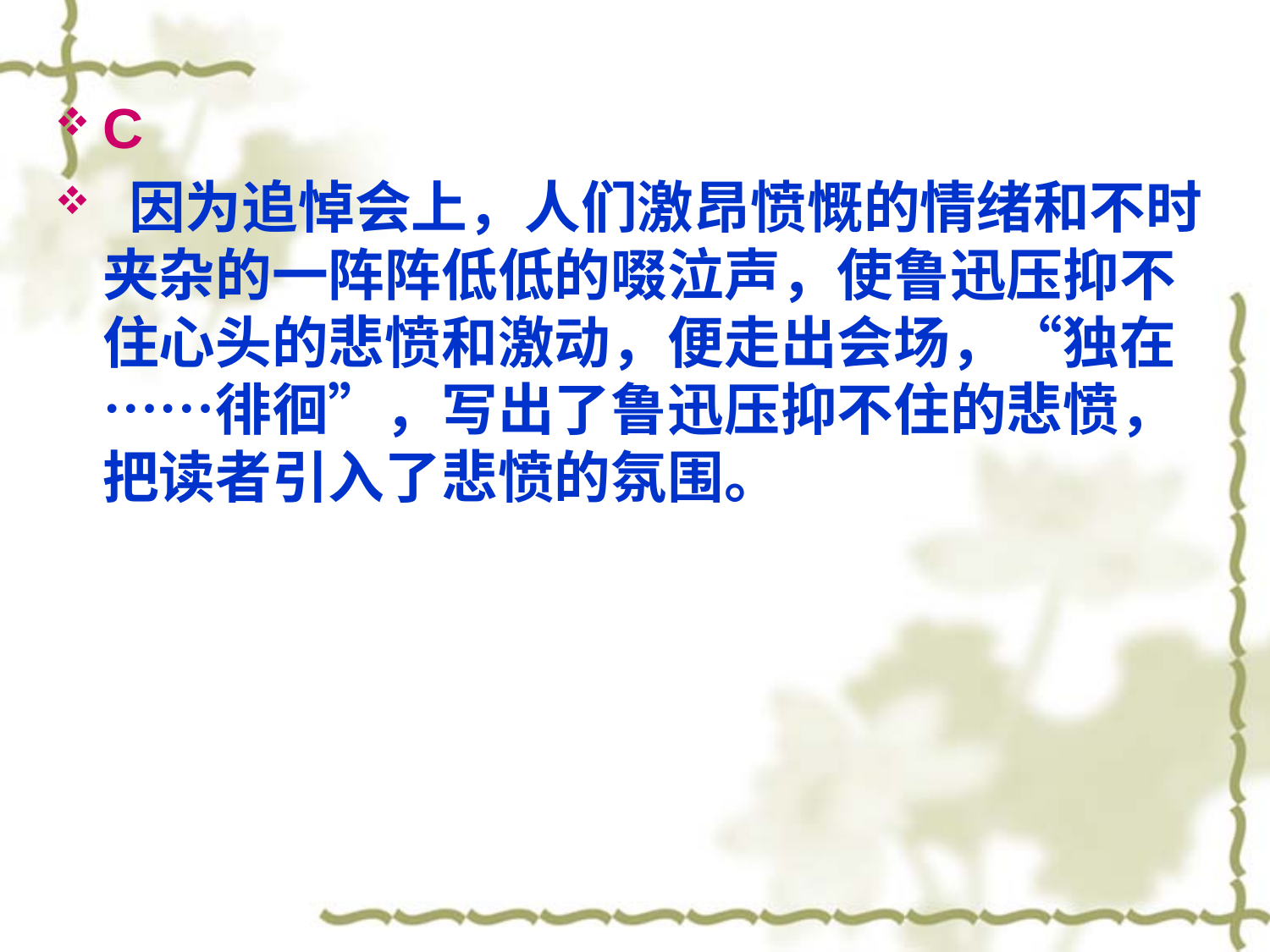

C
 因为追悼会上，人们激昂愤慨的情绪和不时夹杂的一阵阵低低的啜泣声，使鲁迅压抑不住心头的悲愤和激动，便走出会场，“独在……徘徊”，写出了鲁迅压抑不住的悲愤，把读者引入了悲愤的氛围。